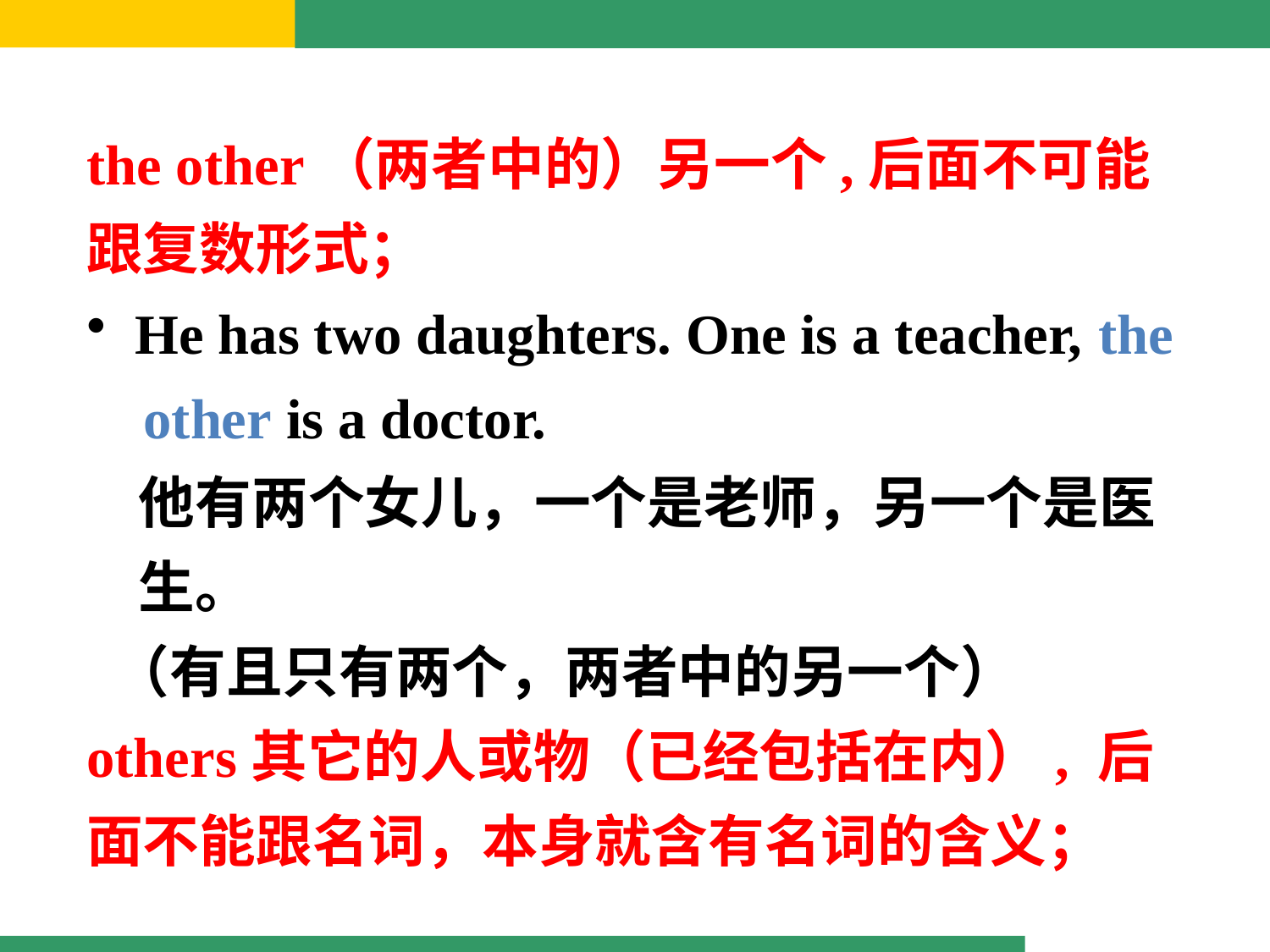

the other（两者中的）另一个,后面不可能跟复数形式；
  He has two daughters. One is a teacher, the
    other is a doctor.
   他有两个女儿，一个是老师，另一个是医
   生。
 （有且只有两个，两者中的另一个）
others其它的人或物（已经包括在内）, 后面不能跟名词，本身就含有名词的含义；